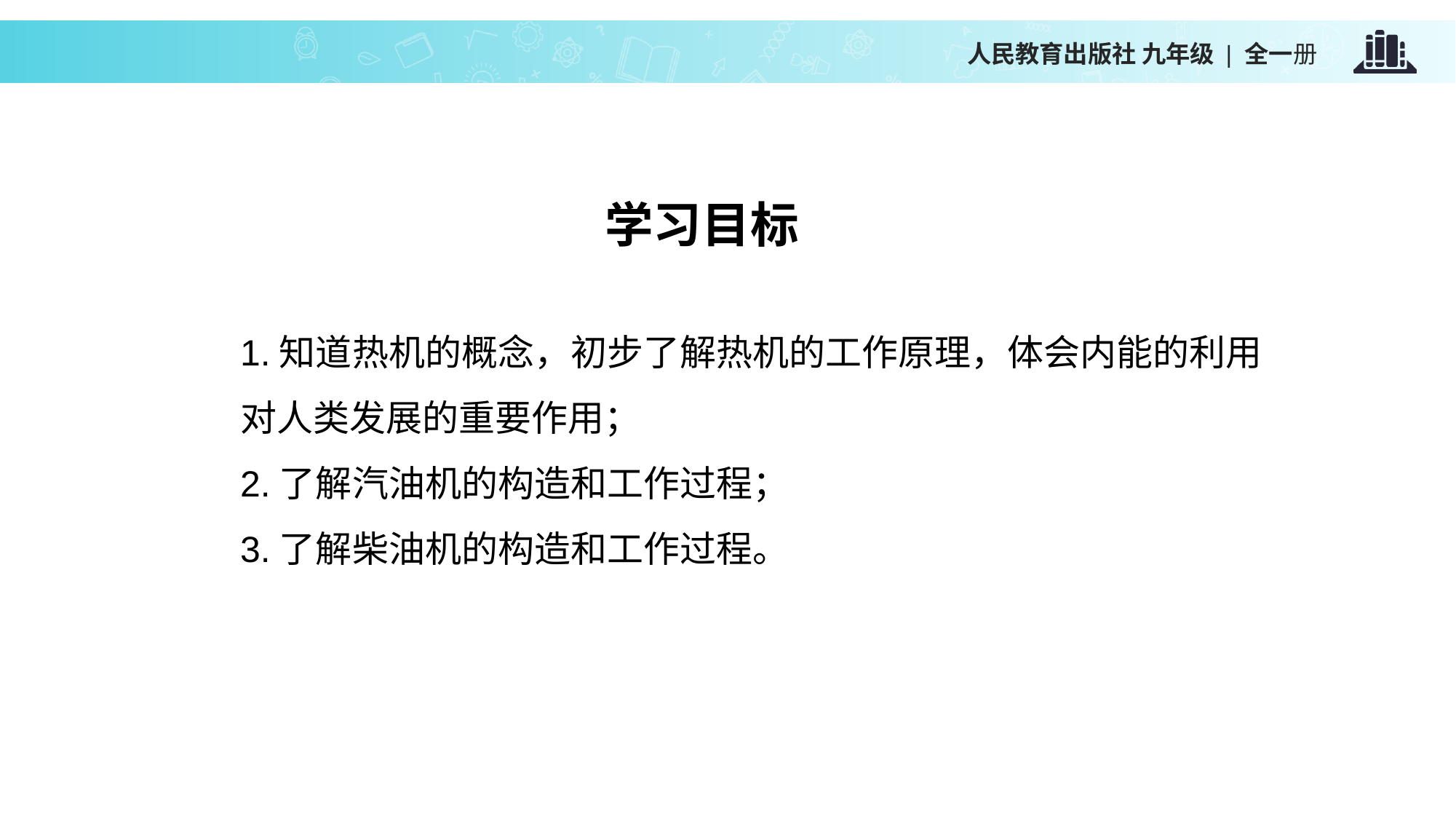

人民教育出版社 九年级 | 全一册
学习目标
1.知道热机的概念，初步了解热机的工作原理，体会内能的利用对人类发展的重要作用；
2.了解汽油机的构造和工作过程；
3.了解柴油机的构造和工作过程。